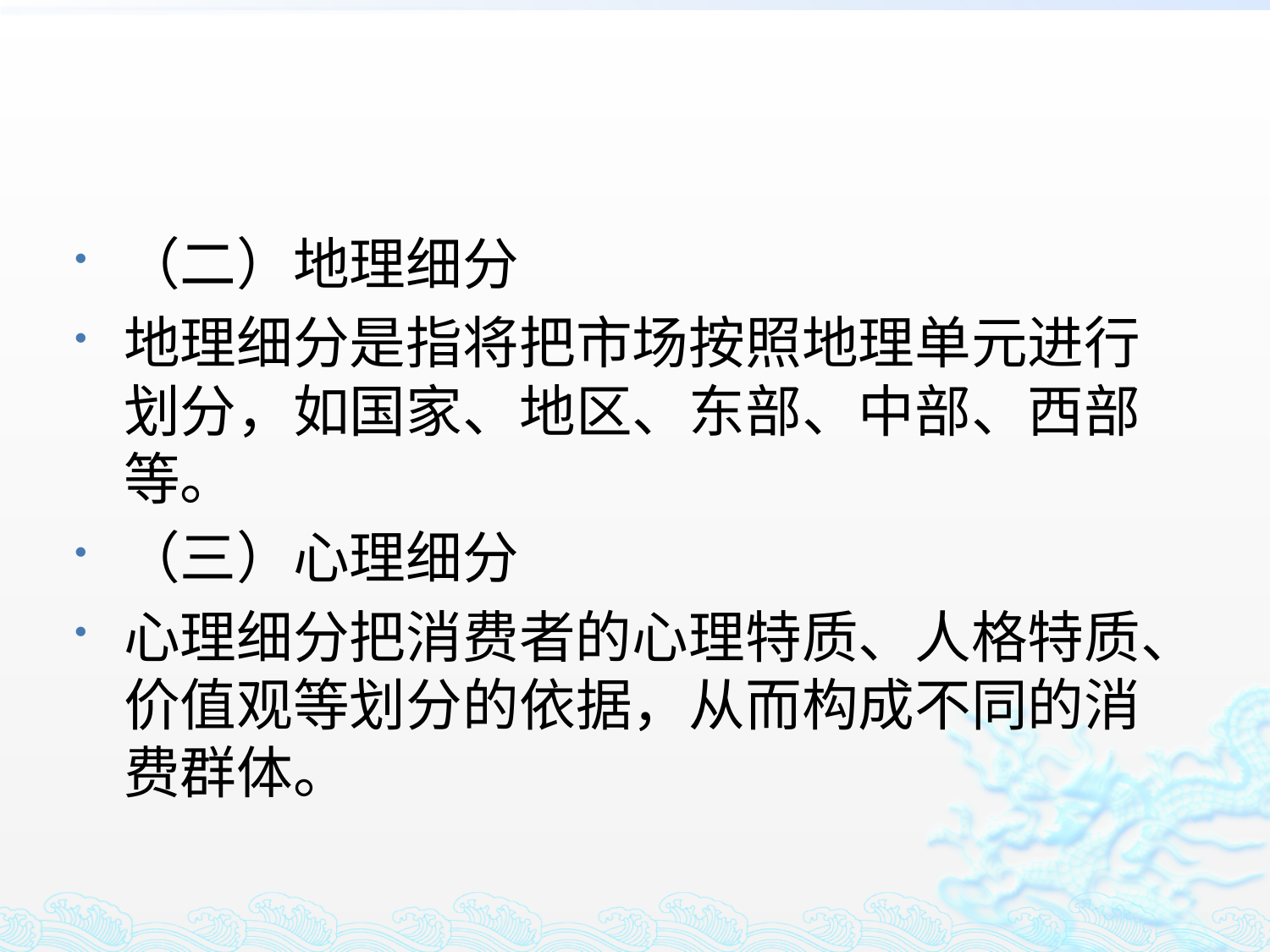

#
（二）地理细分
地理细分是指将把市场按照地理单元进行划分，如国家、地区、东部、中部、西部等。
（三）心理细分
心理细分把消费者的心理特质、人格特质、价值观等划分的依据，从而构成不同的消费群体。